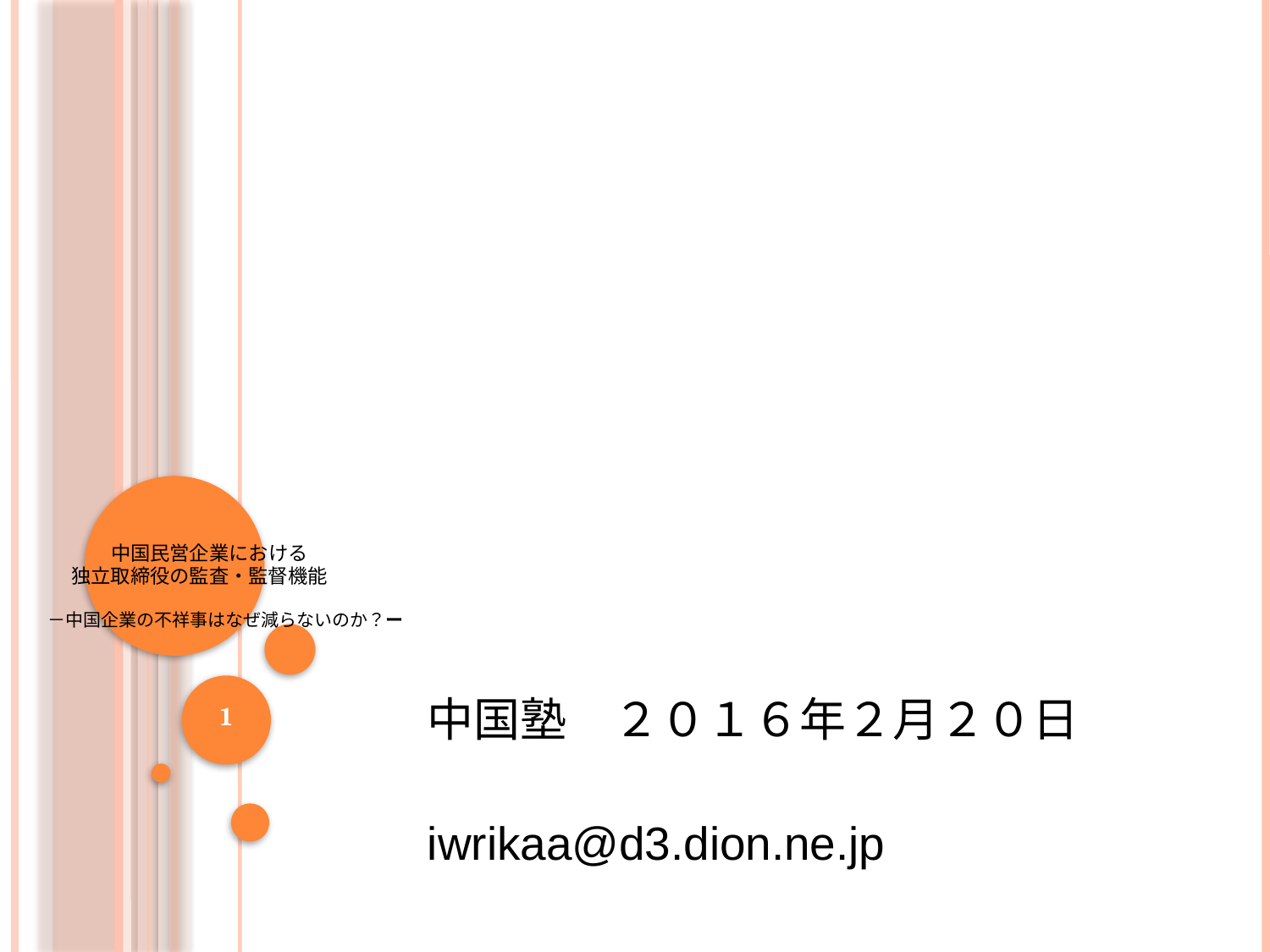

# 中国民営企業における 　　　独立取締役の監査・監督機能 　　　　 　　－中国企業の不祥事はなぜ減らないのか？ー
中国塾　２０１６年２月２０日

iwrikaa@d3.dion.ne.jp

1